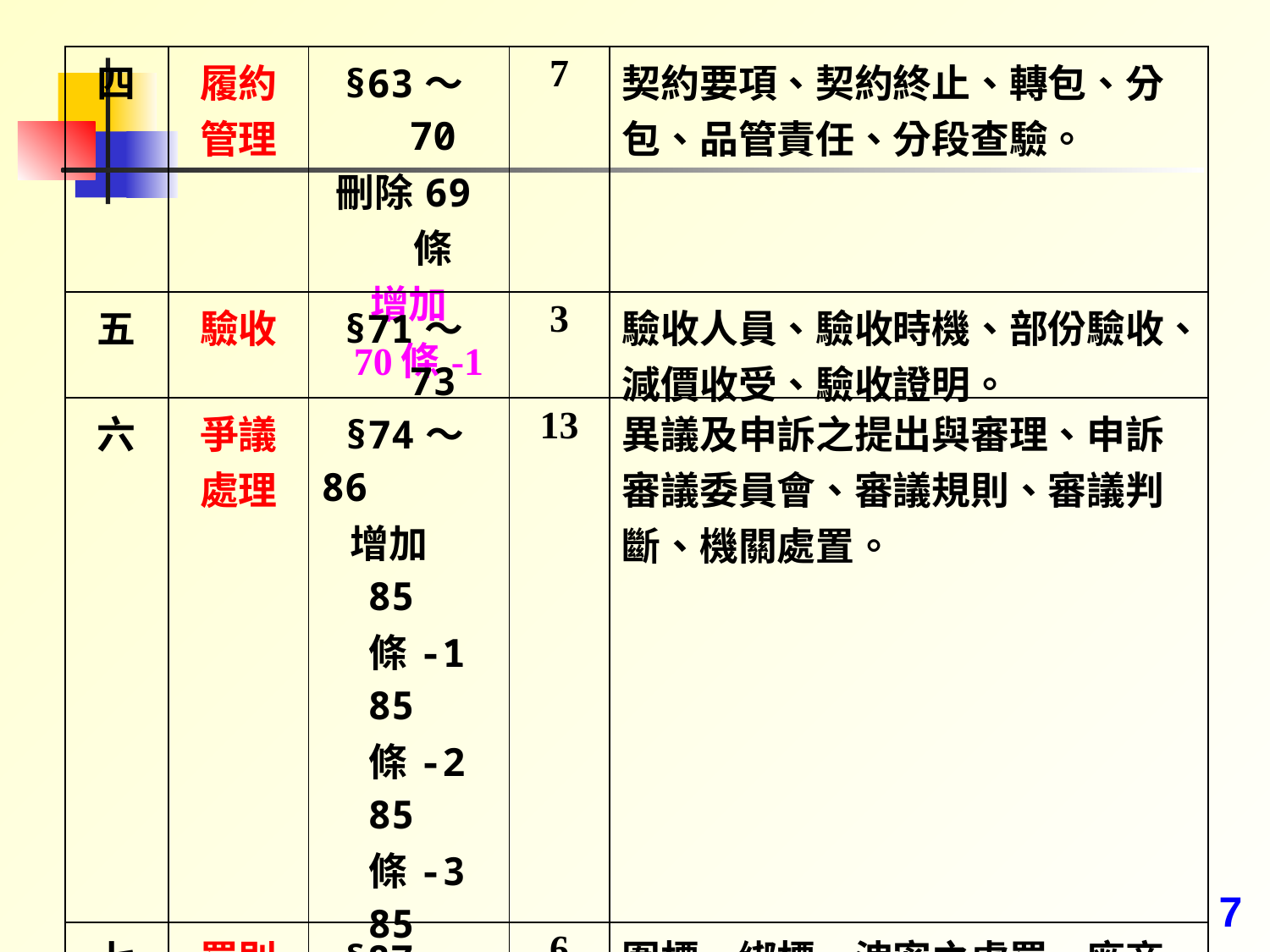

7
| 四 | 履約 管理 | §63～70 刪除69條 增加 70條-1 | 7 | 契約要項、契約終止、轉包、分 包、品管責任、分段查驗。 |
| --- | --- | --- | --- | --- |
| 五 | 驗收 | §71～73 | 3 | 驗收人員、驗收時機、部份驗收、 減價收受、驗收證明。 |
| 六 | 爭議 處理 | §74～86 增加 85條-1 85條-2 85條-3 85條-4 | 13 | 異議及申訴之提出與審理、申訴 審議委員會、審議規則、審議判 斷、機關處置。 |
| 七 | 罰則 | §87～92 | 6 | 圍標、綁標、洩密之處罰、廠商 連帶處罰。 |
| 八 | 附則 | §93～114 增加 93條-1 | 22 | 共同供應契約、採購專業人員、 綠色採購、弱勢者保護、不良廠 商、軍事採購、駐外採購、稽核 小組、施行日期。 |